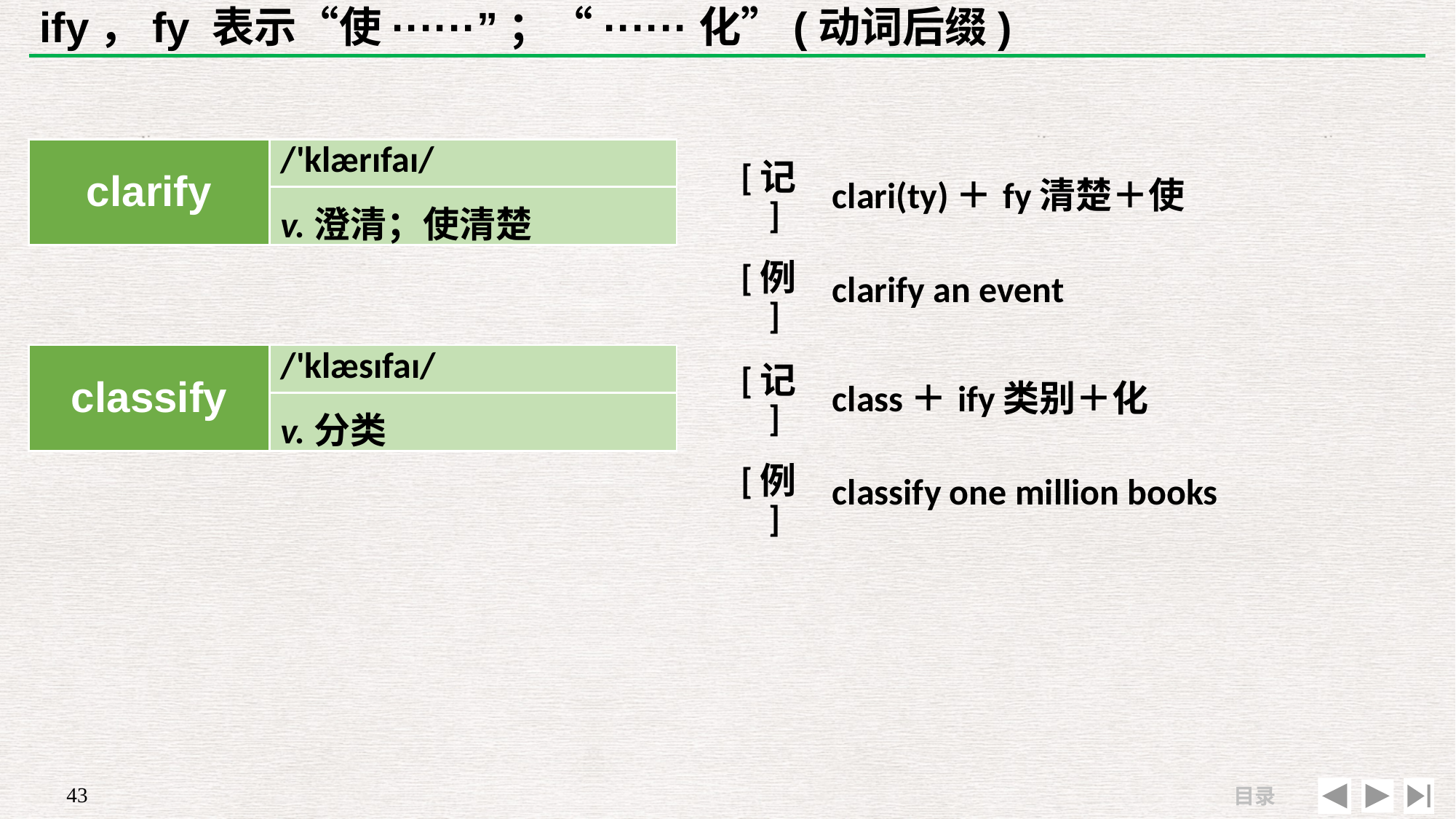

# ify，fy 表示“使······”；“······化”(动词后缀)

| clarify | /'klærɪfaɪ/ |
| --- | --- |
|  |  |
| [记] | clari(ty)＋fy清楚＋使 |
| --- | --- |
| [例] | clarify an event |
v.澄清；使清楚
| classify | /'klæsɪfaɪ/ |
| --- | --- |
|  |  |
| [记] | class＋ify类别＋化 |
| --- | --- |
| [例] | classify one million books |
v.分类